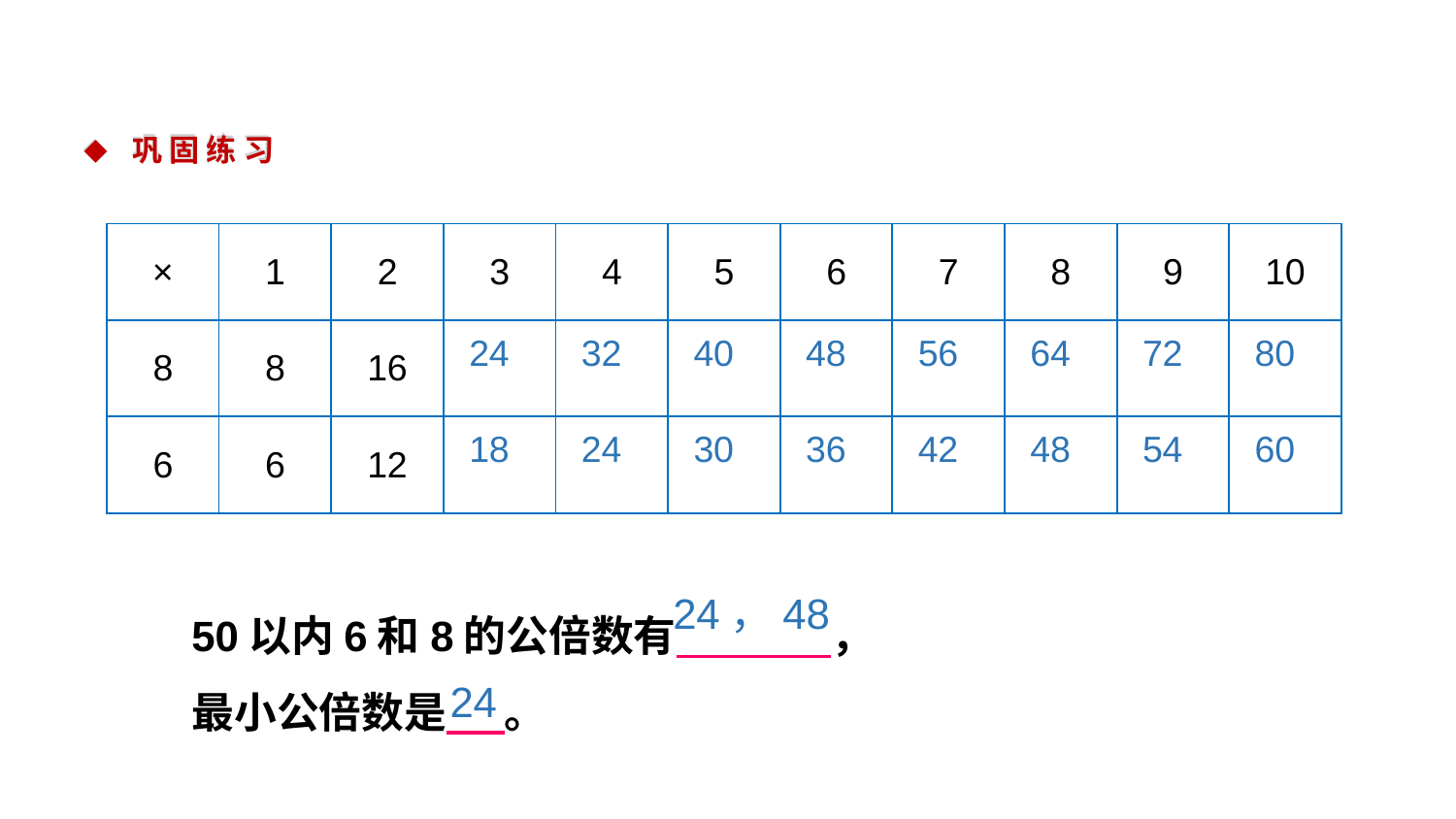

巩 固 练 习
| × | 1 | 2 | 3 | 4 | 5 | 6 | 7 | 8 | 9 | 10 |
| --- | --- | --- | --- | --- | --- | --- | --- | --- | --- | --- |
| 8 | 8 | 16 |  |  |  |  |  |  |  |  |
| 6 | 6 | 12 |  |  |  |  |  |  |  |  |
| 24 | 32 | 40 | 48 | 56 | 64 | 72 | 80 |
| --- | --- | --- | --- | --- | --- | --- | --- |
| 18 | 24 | 30 | 36 | 42 | 48 | 54 | 60 |
50以内6和8的公倍数有                ，
最小公倍数是      。
24，48
24